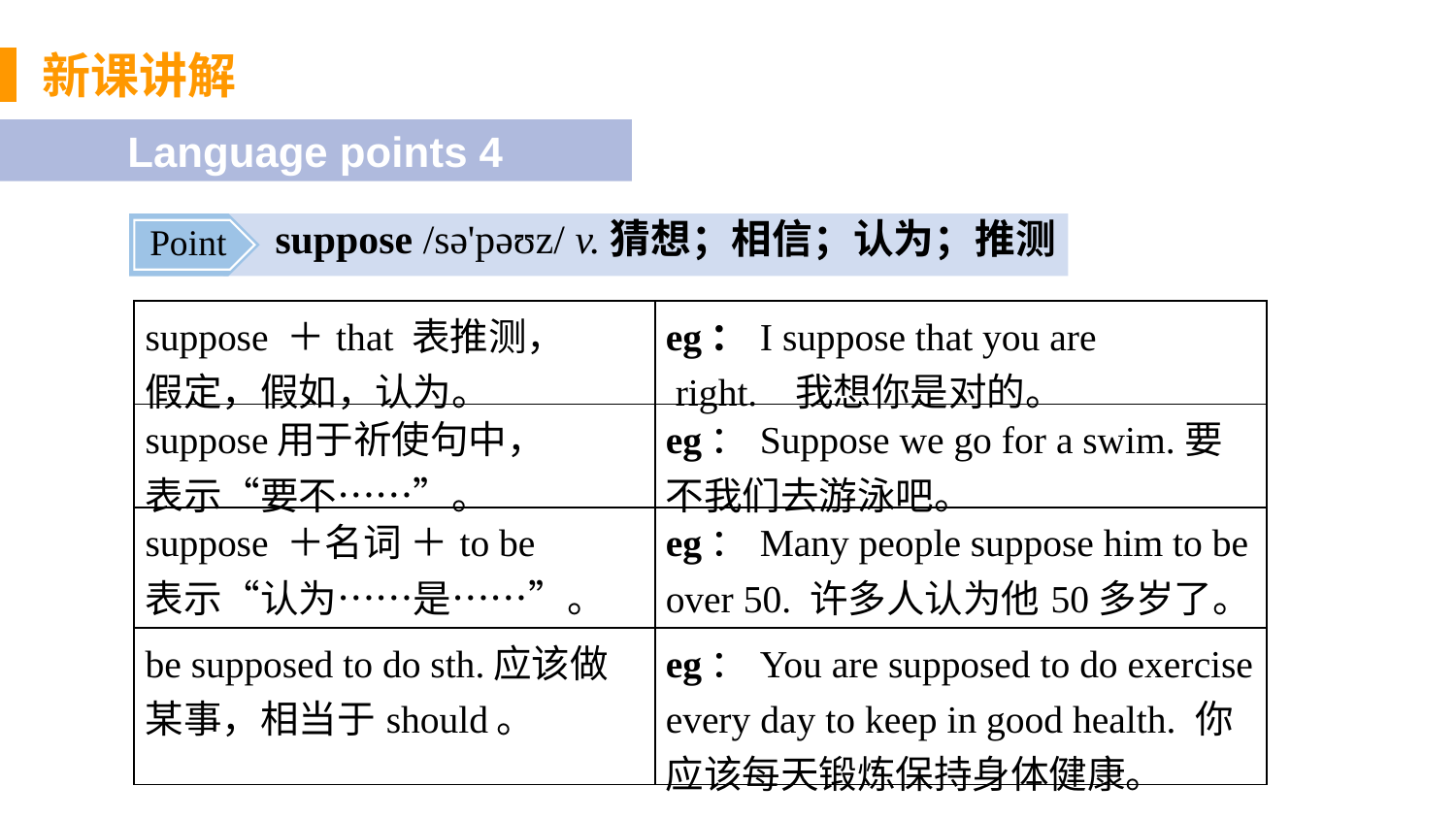

新课讲解

Language points 4

    suppose /sə'pəʊz/ v.猜想；相信；认为；推测

Point

| suppose ＋that 表推测， 假定，假如，认为。 | eg：I suppose that you are right. 我想你是对的。 |
| --- | --- |
| suppose用于祈使句中， 表示“要不……”。 | eg：Suppose we go for a swim.要不我们去游泳吧。 |
| suppose ＋名词 ＋to be 表示“认为……是……”。 | eg：Many people suppose him to be over 50. 许多人认为他50多岁了。 |
| be supposed to do sth.应该做某事，相当于should。 | eg：You are supposed to do exercise every day to keep in good health. 你应该每天锻炼保持身体健康。 |